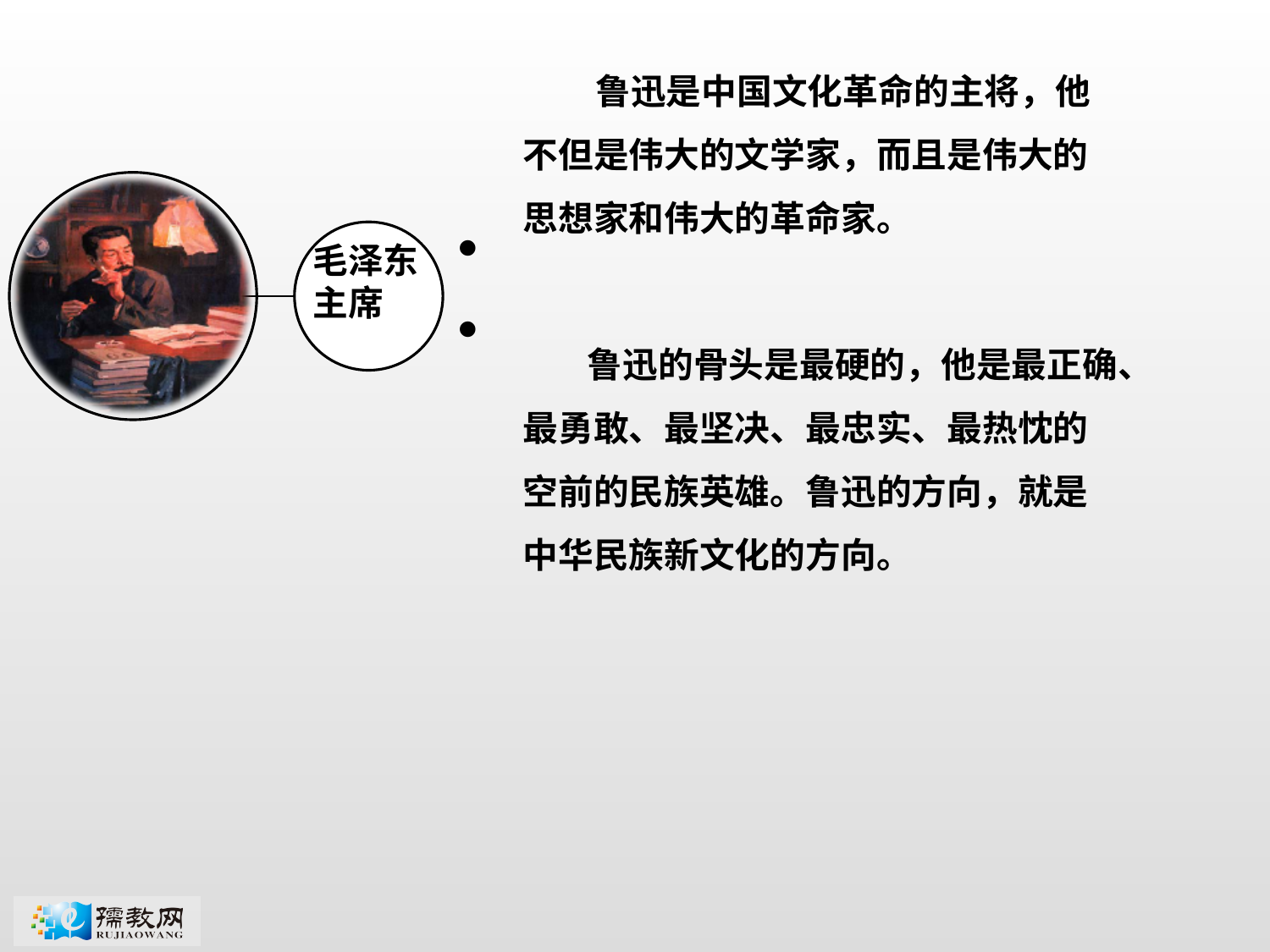

鲁迅是中国文化革命的主将，他不但是伟大的文学家，而且是伟大的思想家和伟大的革命家。
毛泽东
主席
       鲁迅的骨头是最硬的，他是最正确、最勇敢、最坚决、最忠实、最热忱的空前的民族英雄。鲁迅的方向，就是中华民族新文化的方向。